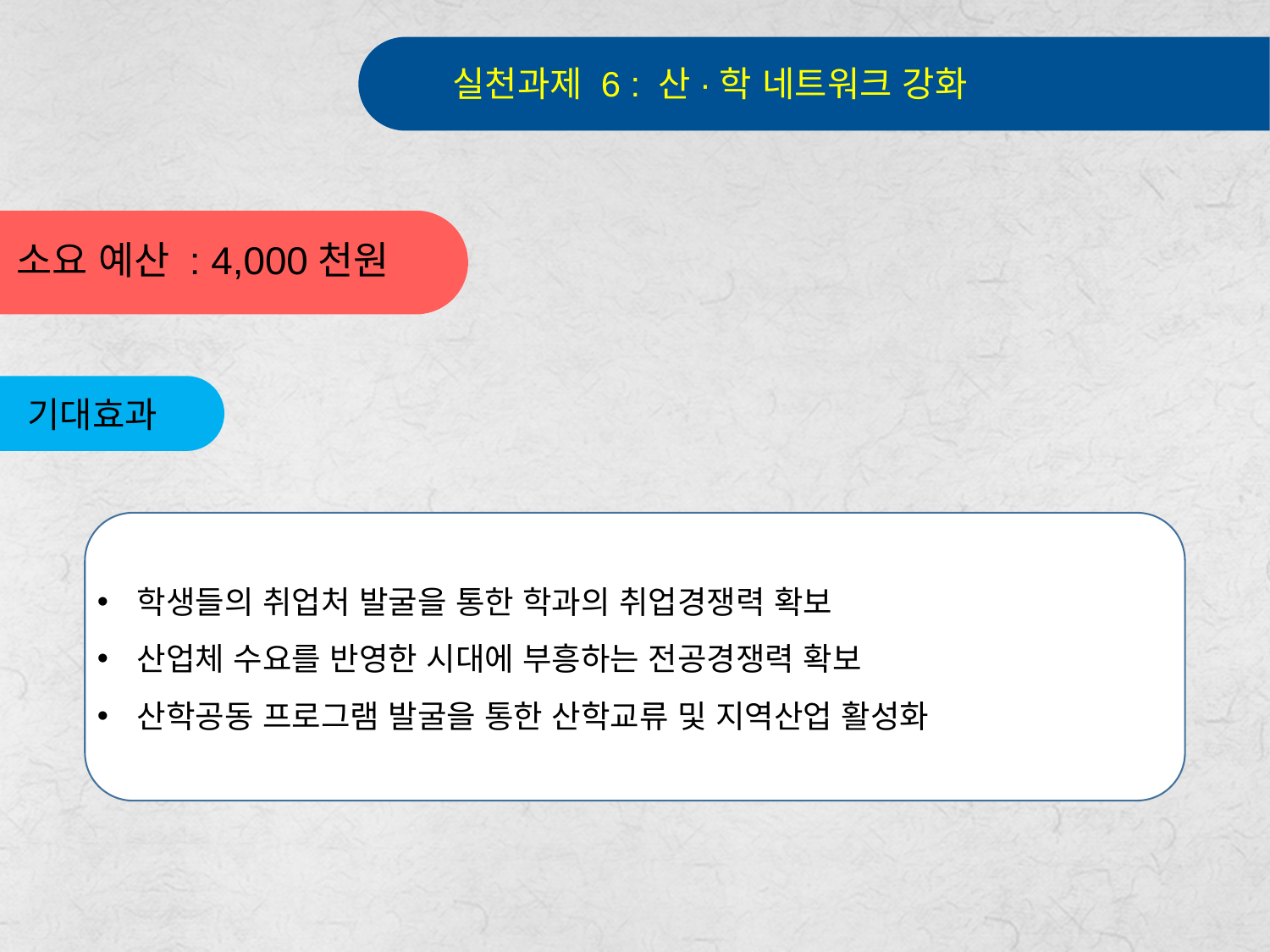

실천과제 6 : 산·학 네트워크 강화

소요 예산 : 4,000천원

기대효과

학생들의 취업처 발굴을 통한 학과의 취업경쟁력 확보
산업체 수요를 반영한 시대에 부흥하는 전공경쟁력 확보
산학공동 프로그램 발굴을 통한 산학교류 및 지역산업 활성화